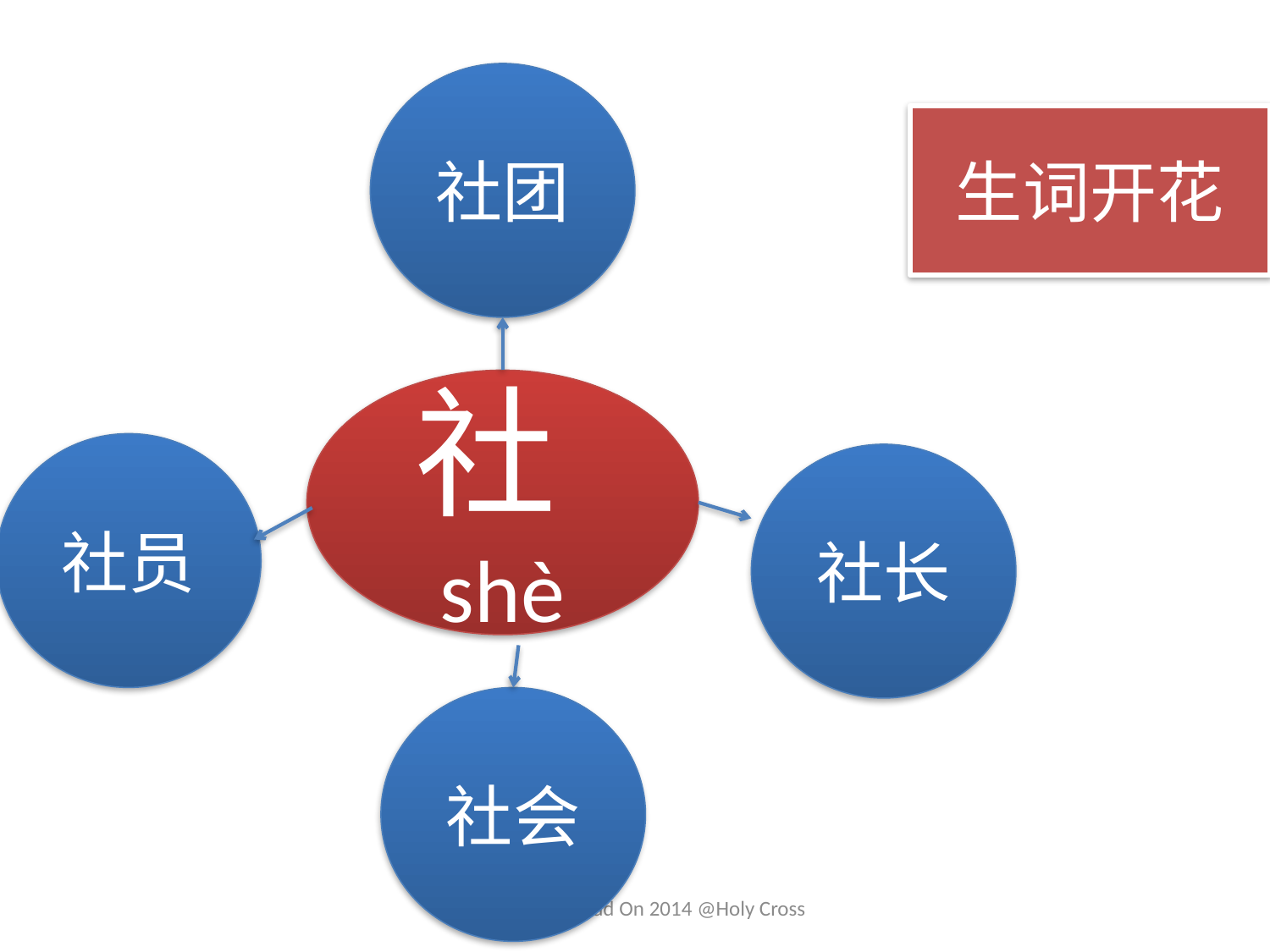

社团
生词开花
社shè
社员
社长
社会
HS group for Read On 2014 @Holy Cross